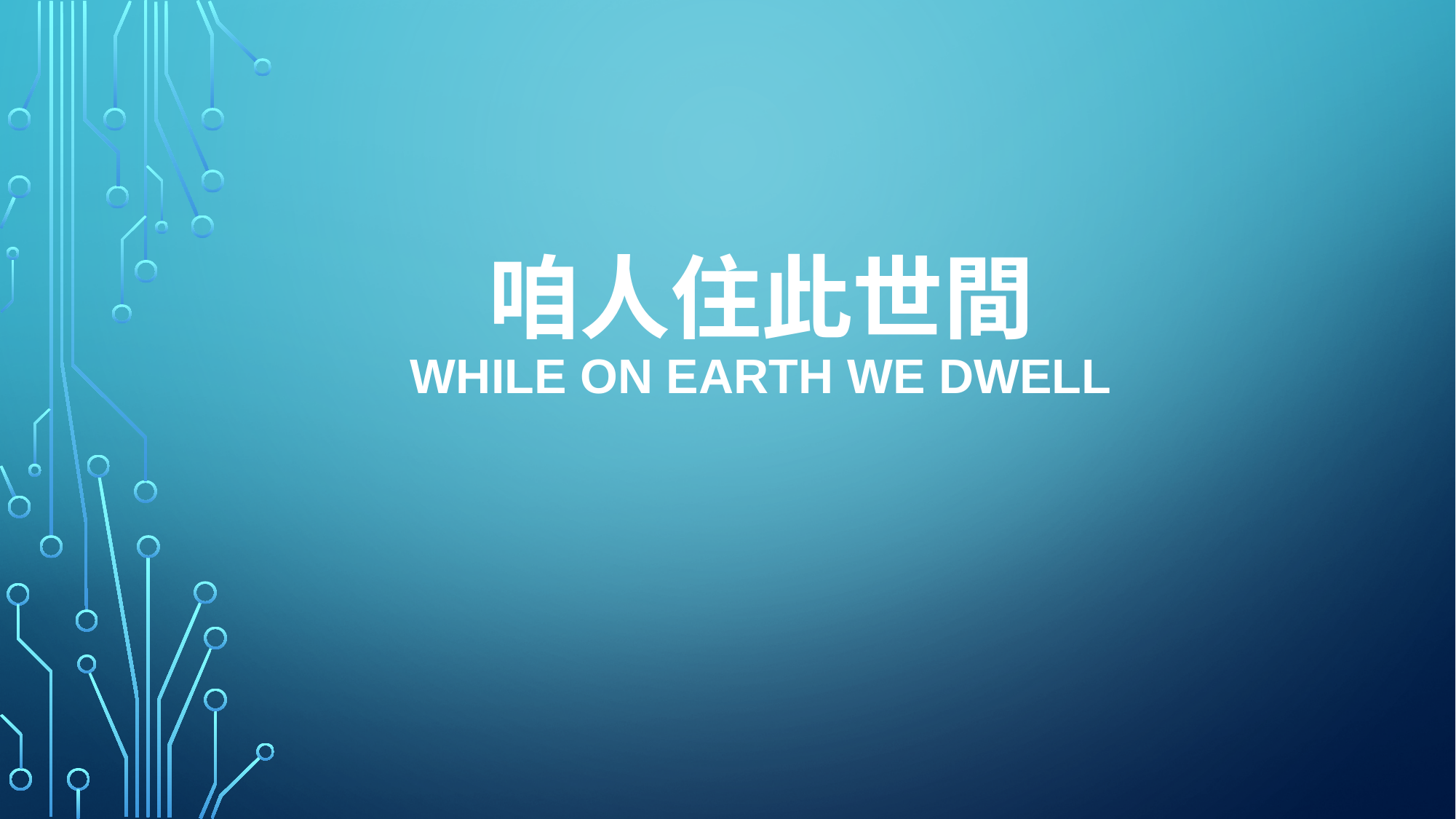

# 咱人住此世間 while on earth we dwell